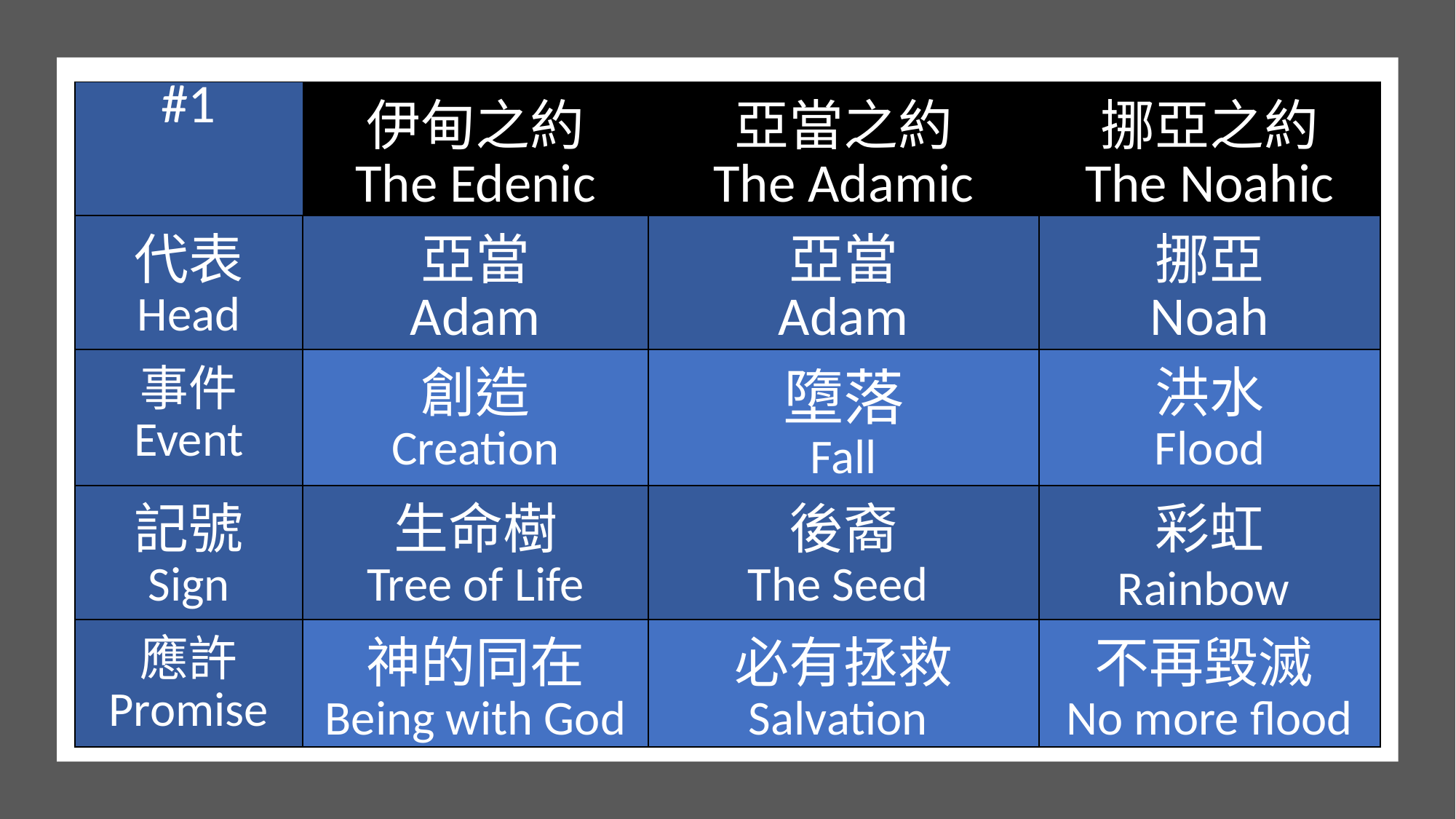

| #1 | 伊甸之約 The Edenic | 亞當之約 The Adamic | 挪亞之約 The Noahic |
| --- | --- | --- | --- |
| 代表 Head | 亞當 Adam | 亞當 Adam | 挪亞 Noah |
| 事件 Event | 創造 Creation | 墮落 Fall | 洪水 Flood |
| 記號 Sign | 生命樹 Tree of Life | 後裔 The Seed | 彩虹 Rainbow |
| 應許 Promise | 神的同在 Being with God | 必有拯救 Salvation | 不再毀滅 No more flood |